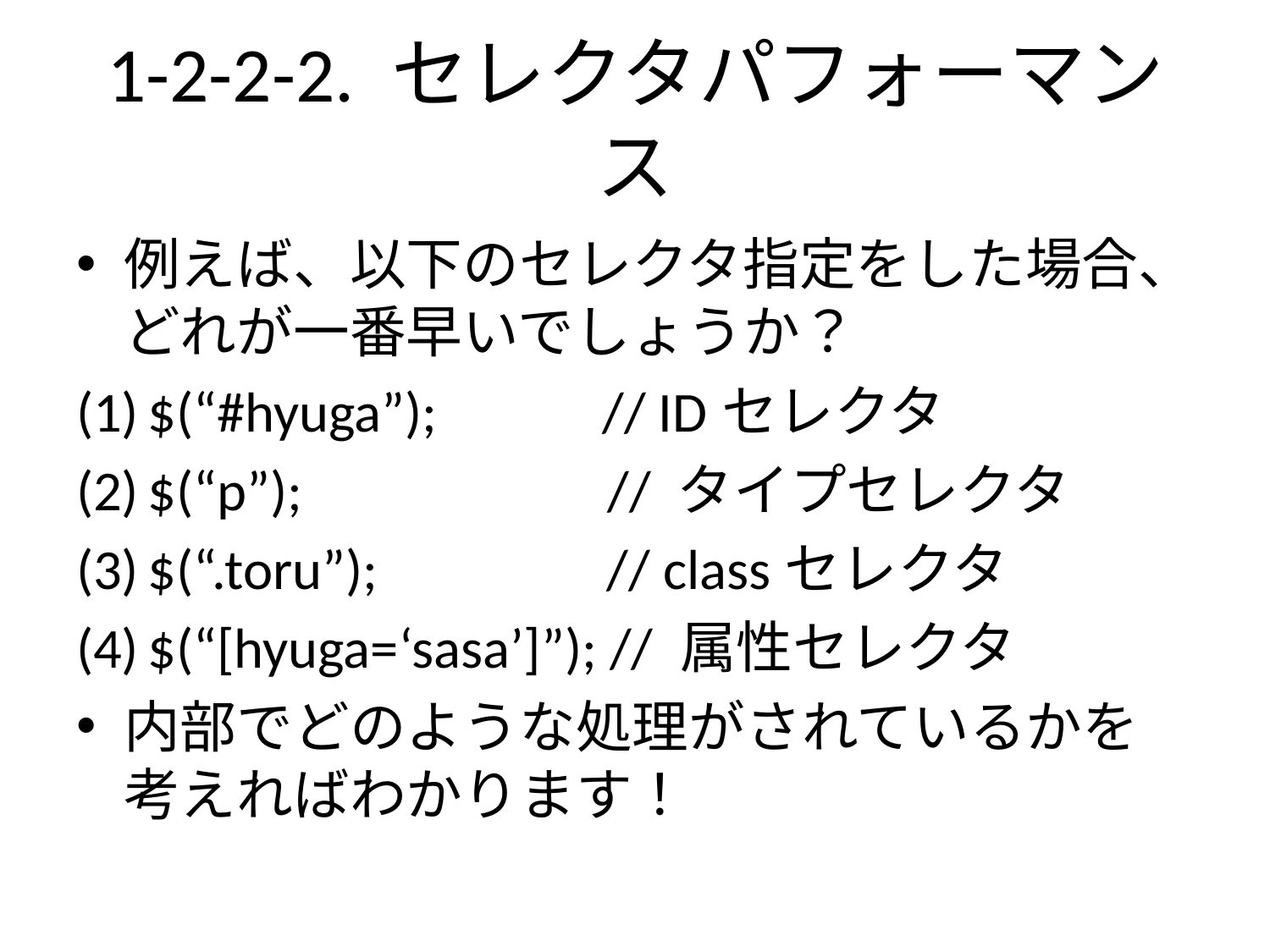

# 1-2-2-2. セレクタパフォーマンス
例えば、以下のセレクタ指定をした場合、どれが一番早いでしょうか？
$(“#hyuga”);             // IDセレクタ
$(“p”);                        // タイプセレクタ
$(“.toru”);                  // classセレクタ
$(“[hyuga=‘sasa’]”); // 属性セレクタ
内部でどのような処理がされているかを考えればわかります！